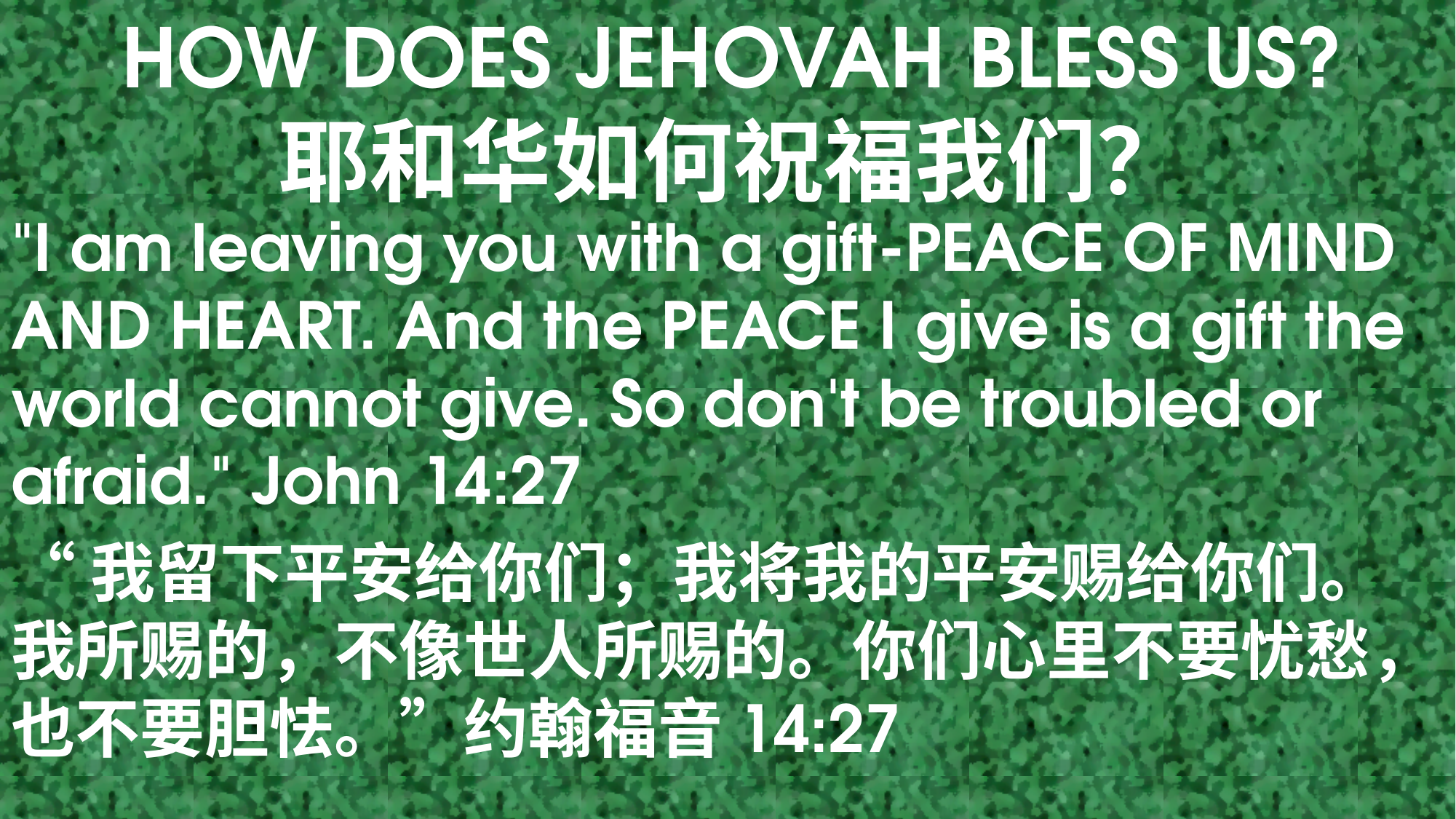

# HOW DOES JEHOVAH BLESS US? 耶和华如何祝福我们？
"I am leaving you with a gift-PEACE OF MIND AND HEART. And the PEACE I give is a gift the world cannot give. So don't be troubled or afraid." John 14:27
“我留下平安给你们；我将我的平安赐给你们。我所赐的，不像世人所赐的。你们心里不要忧愁，也不要胆怯。”约翰福音14:27